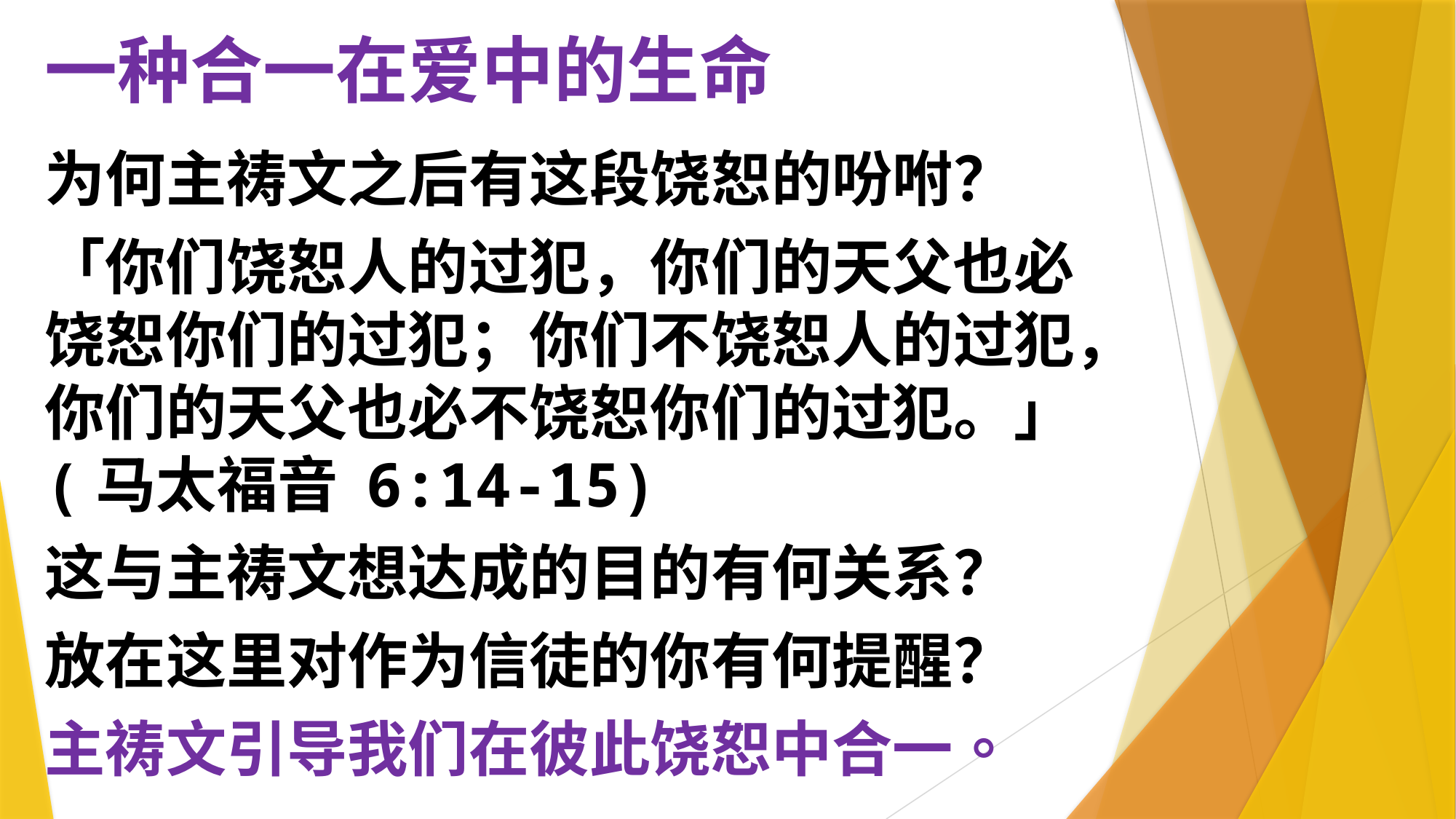

# 一种合一在爱中的生命
为何主祷文之后有这段饶恕的吩咐？
「你们饶恕人的过犯，你们的天父也必饶恕你们的过犯；你们不饶恕人的过犯，你们的天父也必不饶恕你们的过犯。」(马太福音 6:14-15)
这与主祷文想达成的目的有何关系？
放在这里对作为信徒的你有何提醒？
主祷文引导我们在彼此饶恕中合一。